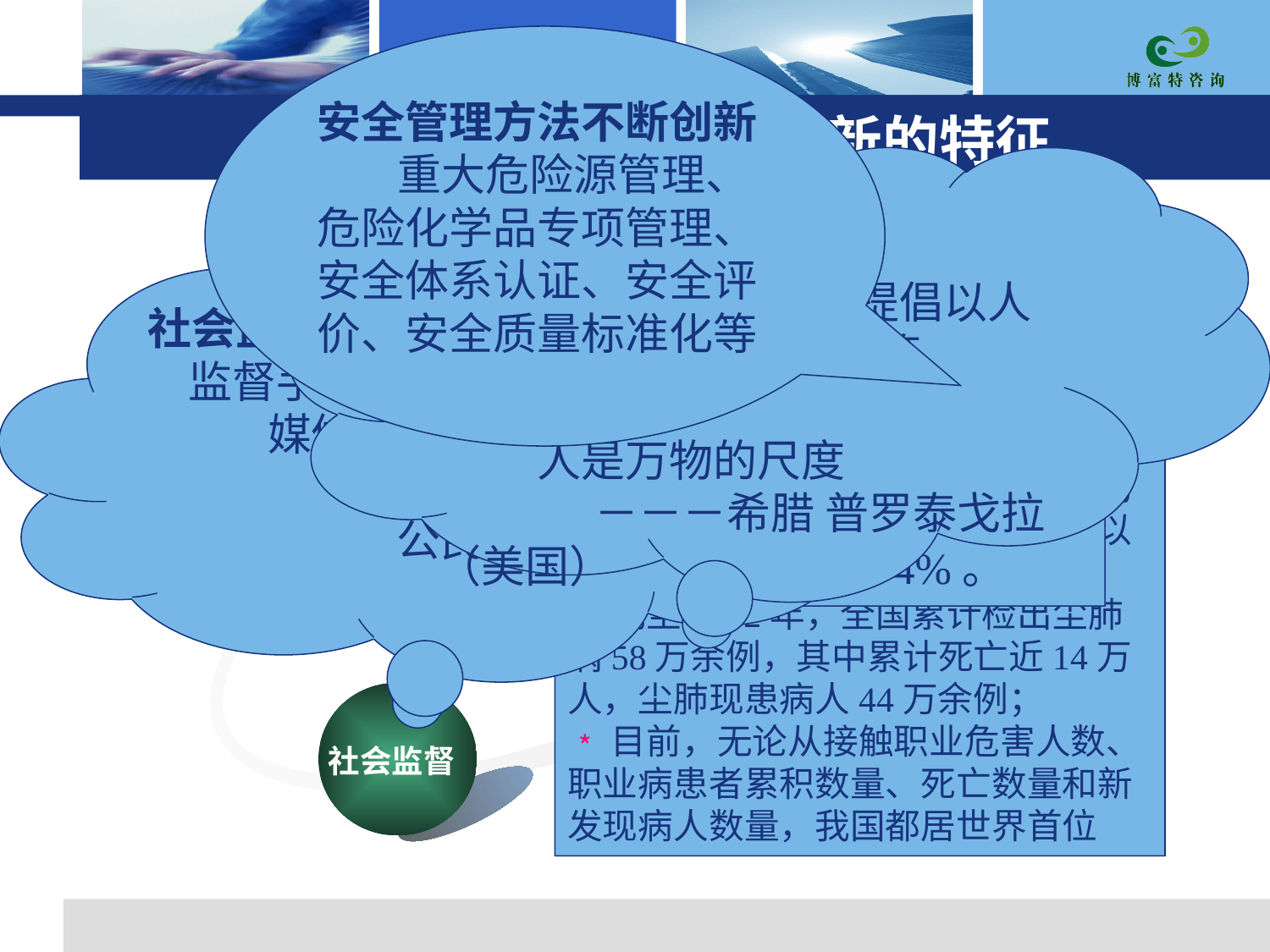

安全管理方法不断创新
       重大危险源管理、危险化学品专项管理、安全体系认证、安全评价、安全质量标准化等

# 目前我国职业健康安全新的特征
新观念不断产生
          创建和谐社会、提倡以人为本、追求可持续发展等

         人是万物的尺度
　　       －－－希腊 普罗泰戈拉
（美国）
﹡近年，我国每年统计上报的伤亡事故与职业病造成的经济损失约2500亿元人民币；占GDP的2.5-4%左右。
     国际上情况：伤亡事故及职业病造成的直、间接经济损失为GDP的1.5-4%。
社会监督的力度加大
   监督手段增多
           媒体开放度加大
                   通讯工具发达
                        公民维权意识增强

Add Your Text

职业危害

管理方法

﹡全国有160多万个厂矿存在不同程度的职业危害，实际接触粉尘、毒物和噪声等职业危害的职工有2亿人以上；
﹡截至2002年，全国累计检出尘肺病58万余例，其中累计死亡近14万人，尘肺现患病人44万余例；
﹡目前，无论从接触职业危害人数、职业病患者累积数量、死亡数量和新发现病人数量，我国都居世界首位

特征
经济损失

新观念

社会监督